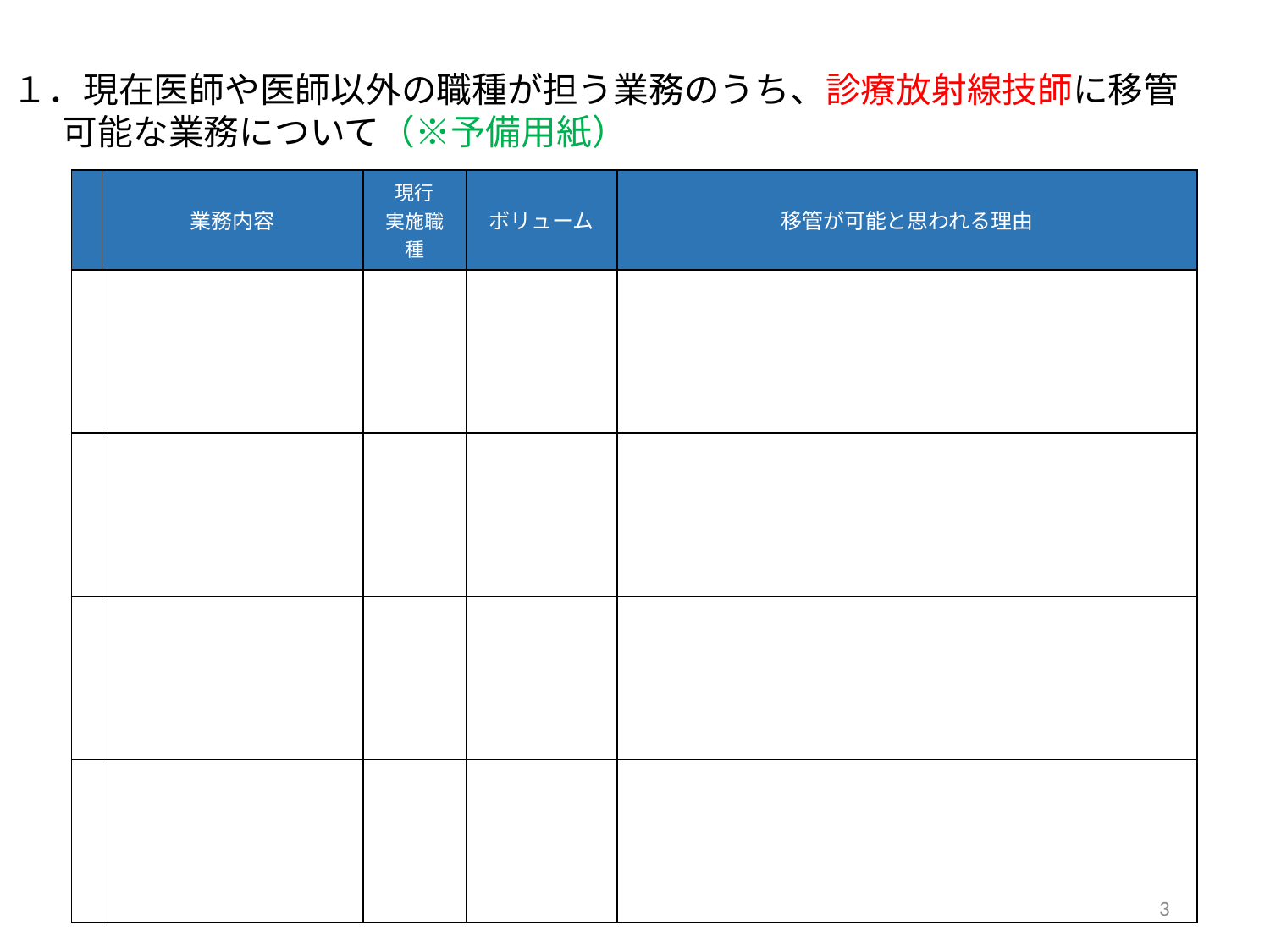

１．現在医師や医師以外の職種が担う業務のうち、診療放射線技師に移管可能な業務について（※予備用紙）
|  | 業務内容 | 現行 実施職種 | ボリューム | 移管が可能と思われる理由 |
| --- | --- | --- | --- | --- |
|  |  |  |  |  |
|  |  |  |  |  |
|  |  |  |  |  |
|  |  |  |  |  |
3